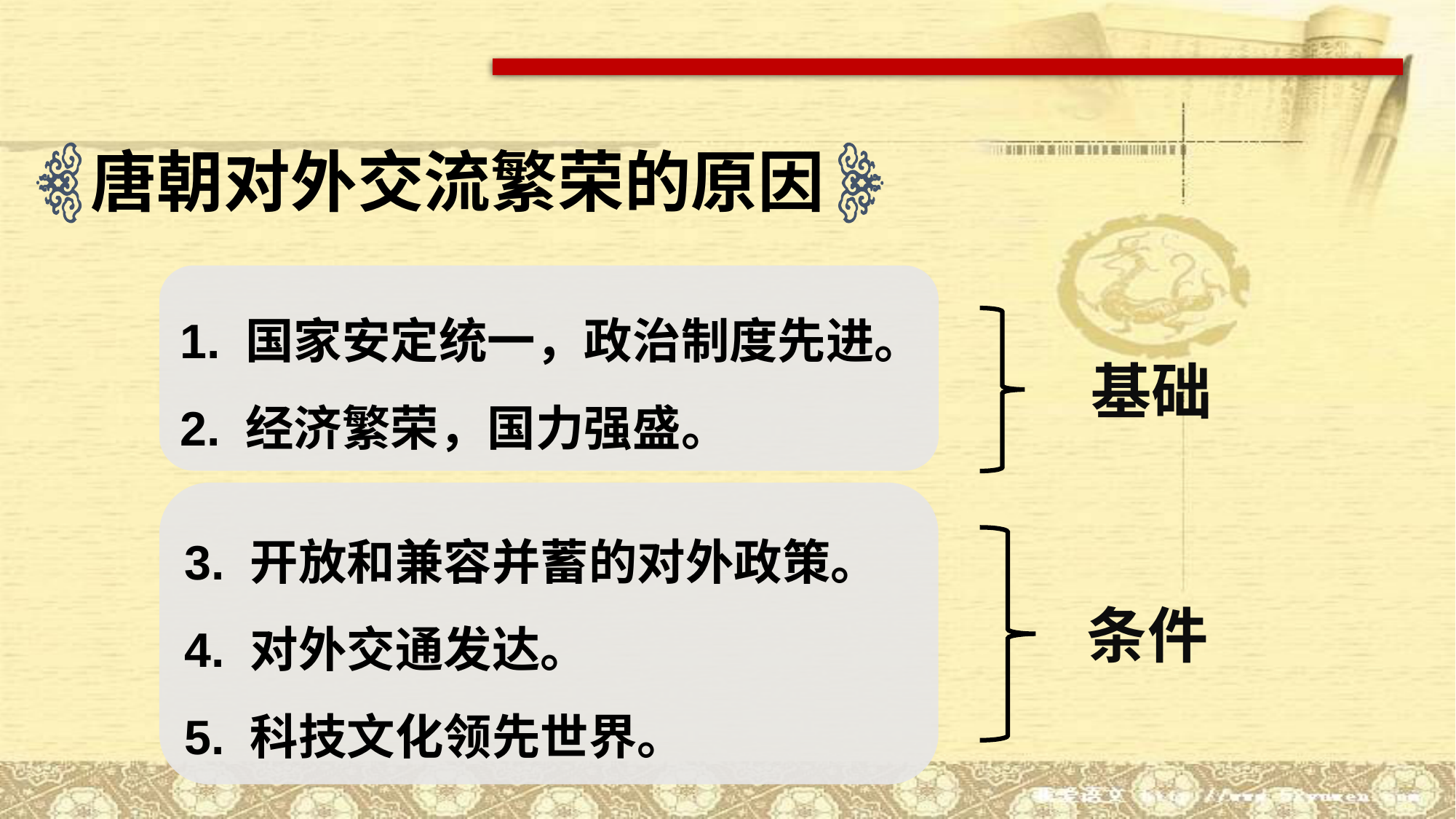

唐朝对外交流繁荣的原因

1. 国家安定统一，政治制度先进。
2. 经济繁荣，国力强盛。

基础
3. 开放和兼容并蓄的对外政策。
4. 对外交通发达。
5. 科技文化领先世界。

条件